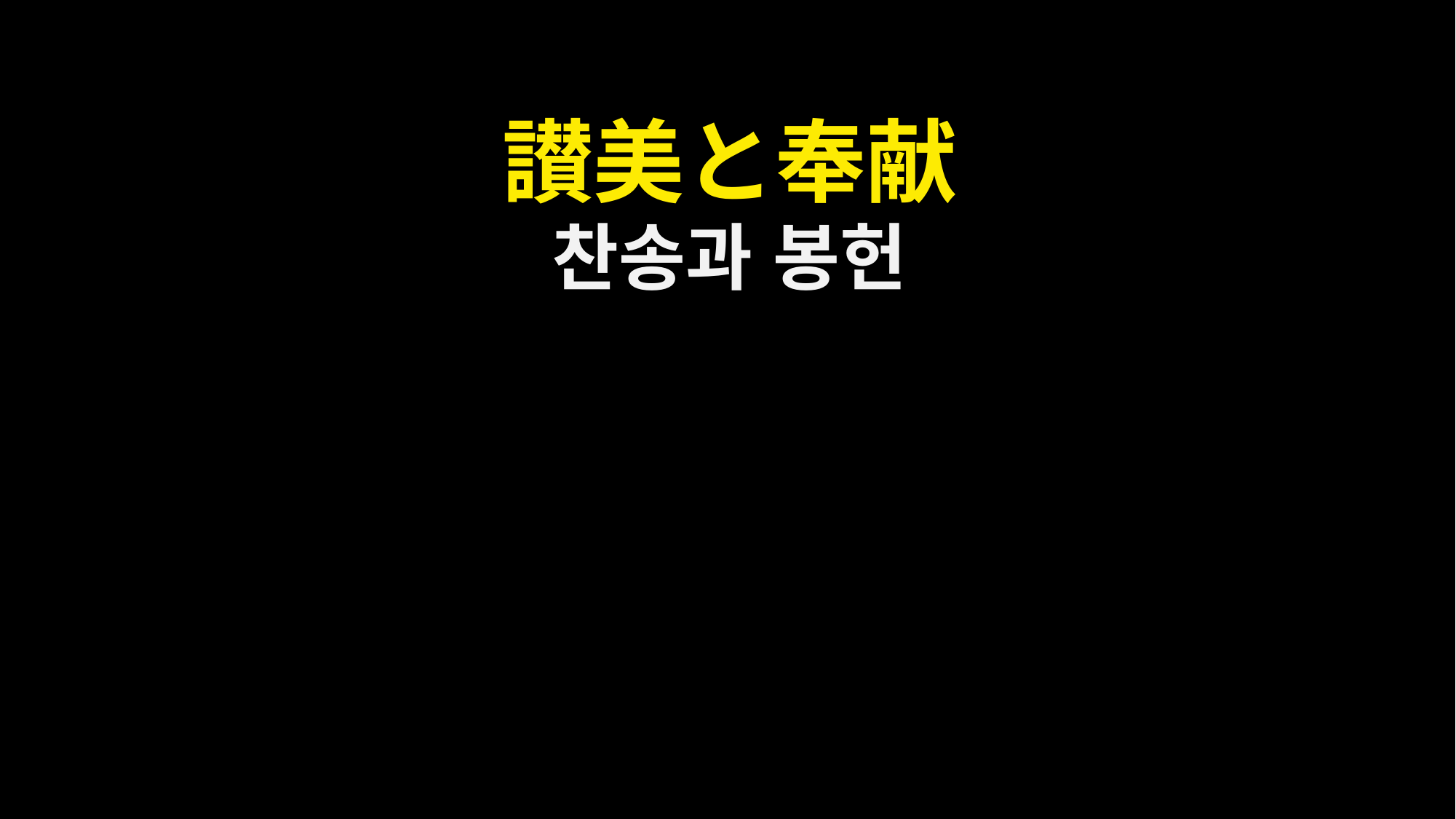

讃美と奉献
찬송과 봉헌
# 讃美と奉献 찬송과 봉헌 Start